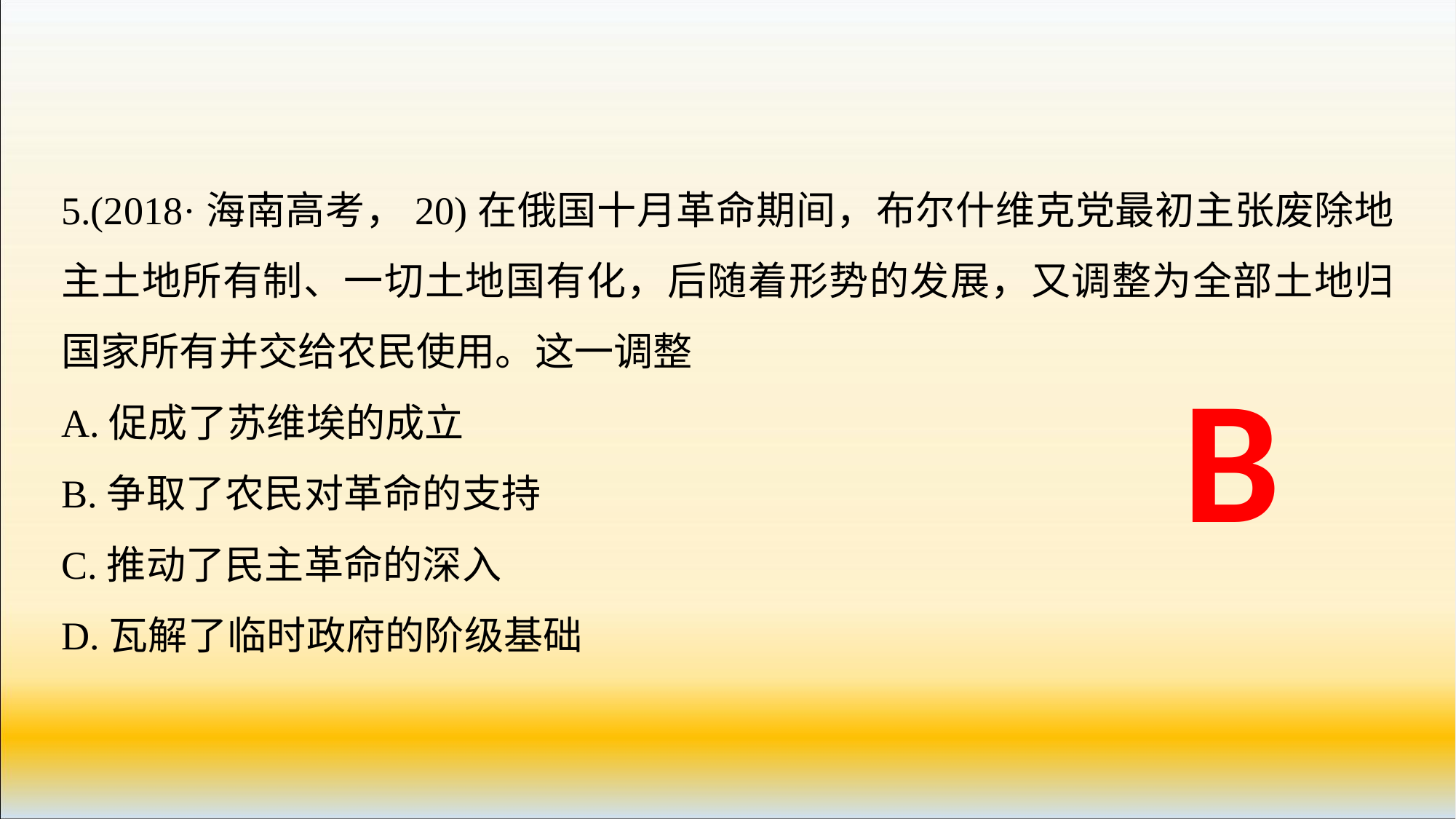

5.(2018·海南高考，20)在俄国十月革命期间，布尔什维克党最初主张废除地主土地所有制、一切土地国有化，后随着形势的发展，又调整为全部土地归国家所有并交给农民使用。这一调整
A.促成了苏维埃的成立
B.争取了农民对革命的支持
C.推动了民主革命的深入
D.瓦解了临时政府的阶级基础
B